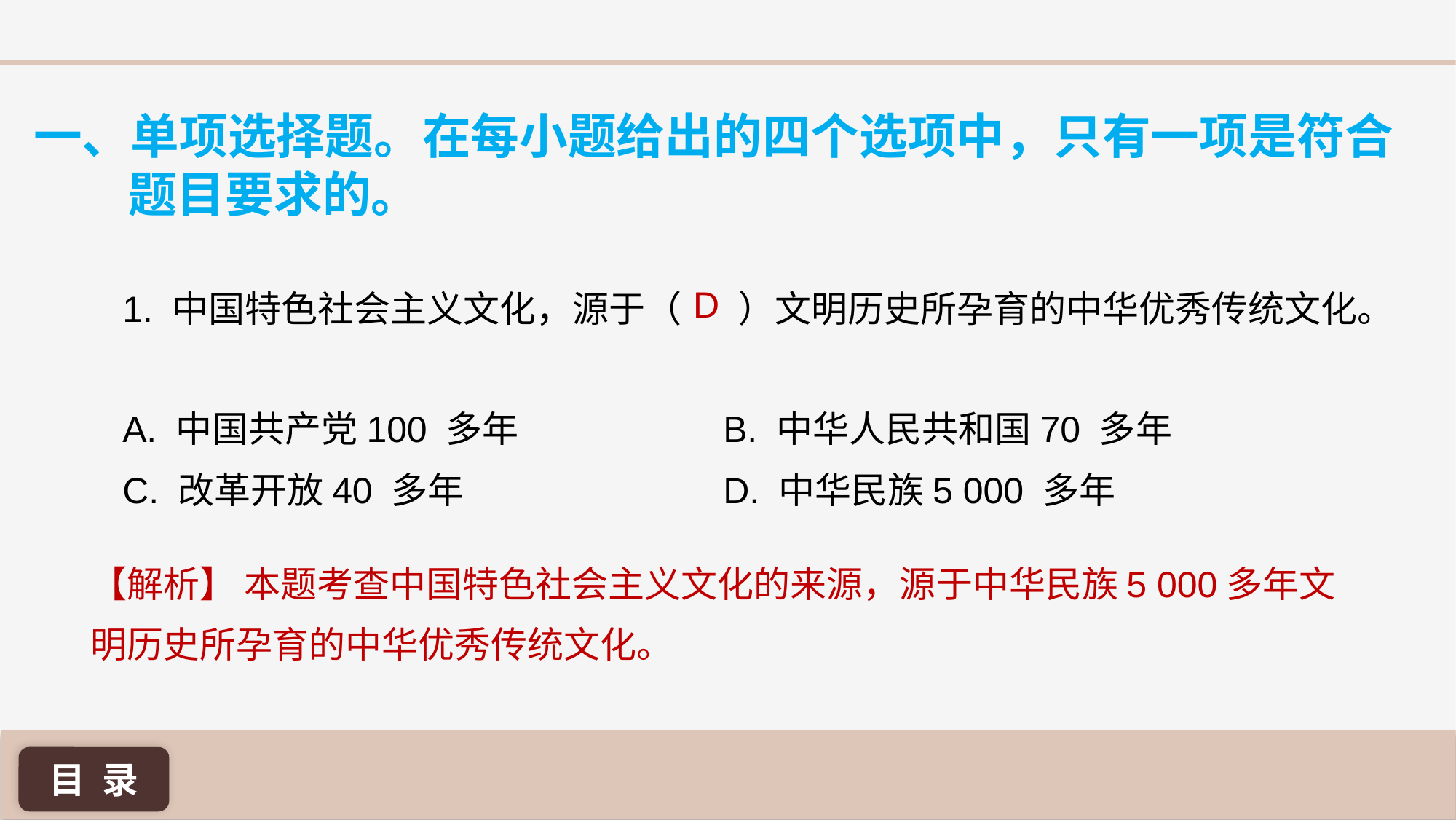

一、单项选择题。在每小题给出的四个选项中，只有一项是符合题目要求的。
D
1. 中国特色社会主义文化，源于（       ）文明历史所孕育的中华优秀传统文化。
A. 中国共产党100 多年 		B. 中华人民共和国70 多年
C. 改革开放40 多年 			D. 中华民族5 000 多年
【解析】 本题考查中国特色社会主义文化的来源，源于中华民族5 000多年文明历史所孕育的中华优秀传统文化。